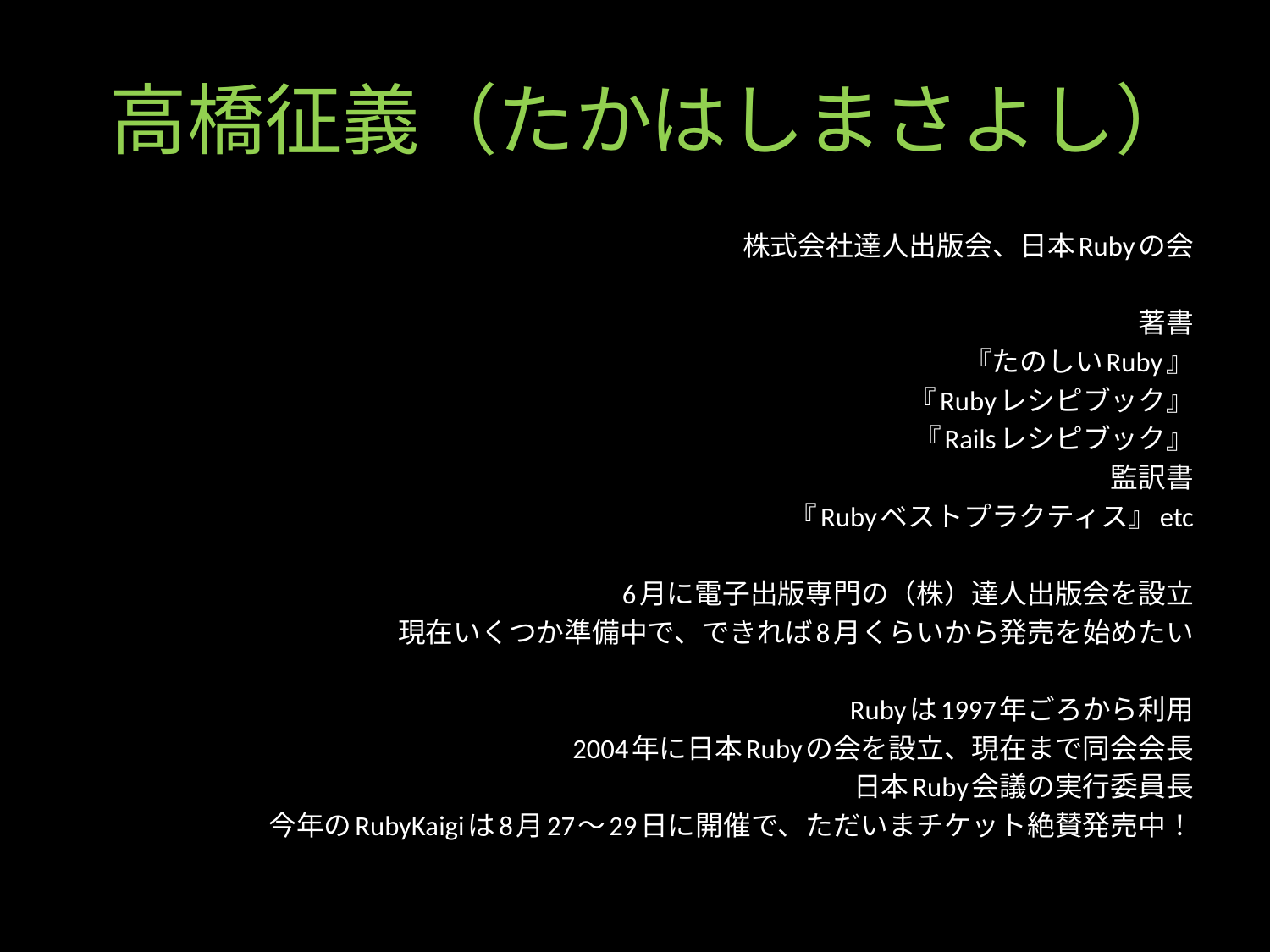

# 高橋征義（たかはしまさよし）
株式会社達人出版会、日本Rubyの会

著書
『たのしいRuby』
『Rubyレシピブック』
『Railsレシピブック』
監訳書
『Rubyベストプラクティス』etc

6月に電子出版専門の（株）達人出版会を設立
現在いくつか準備中で、できれば8月くらいから発売を始めたい

Rubyは1997年ごろから利用
2004年に日本Rubyの会を設立、現在まで同会会長
日本Ruby会議の実行委員長
今年のRubyKaigiは8月27～29日に開催で、ただいまチケット絶賛発売中！